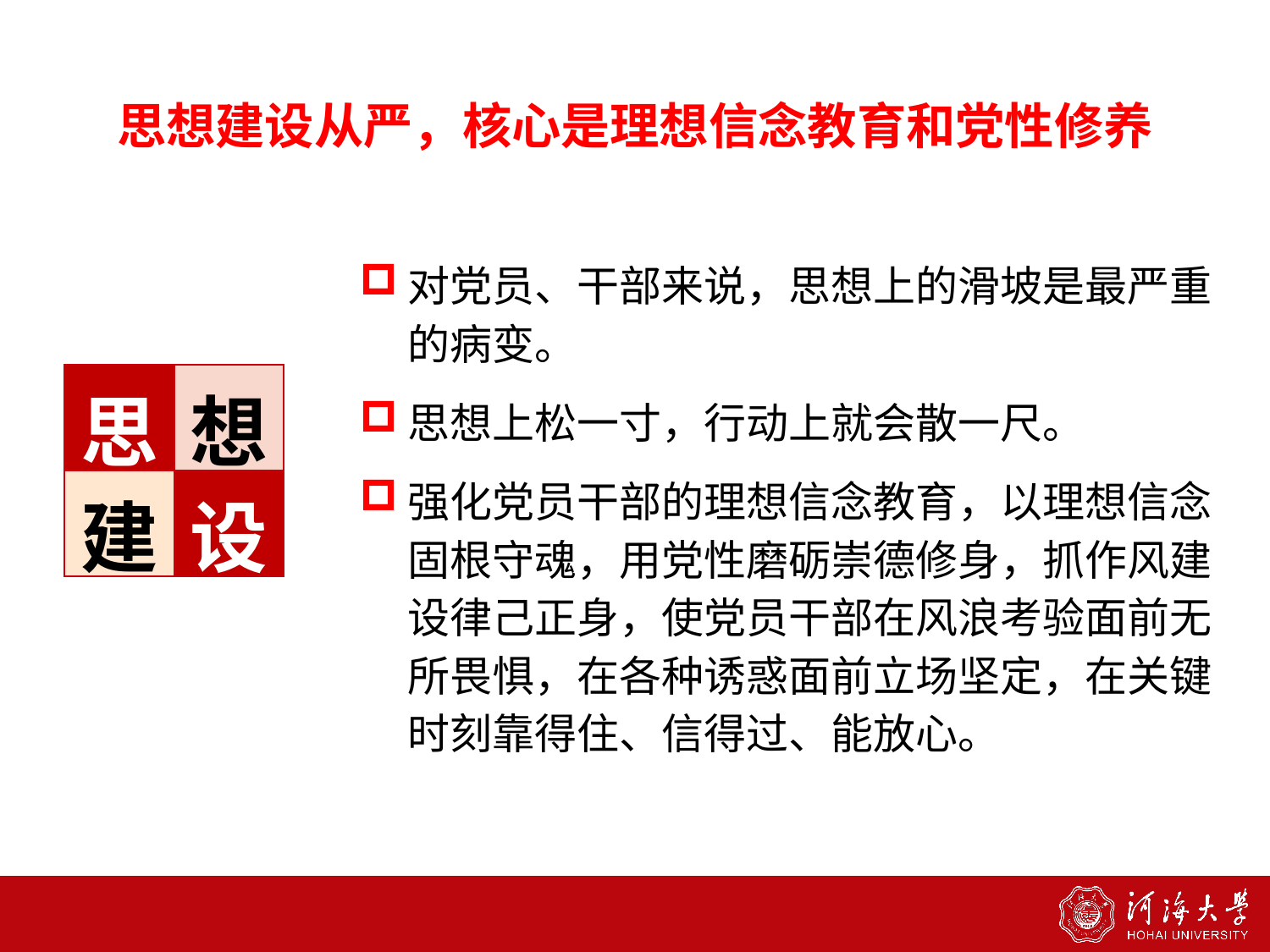

1
思想建设从严，核心是理想信念教育和党性修养
对党员、干部来说，思想上的滑坡是最严重的病变。
思想上松一寸，行动上就会散一尺。
强化党员干部的理想信念教育，以理想信念固根守魂，用党性磨砺崇德修身，抓作风建设律己正身，使党员干部在风浪考验面前无所畏惧，在各种诱惑面前立场坚定，在关键时刻靠得住、信得过、能放心。
| 思 | 想 |
| --- | --- |
| 建 | 设 |